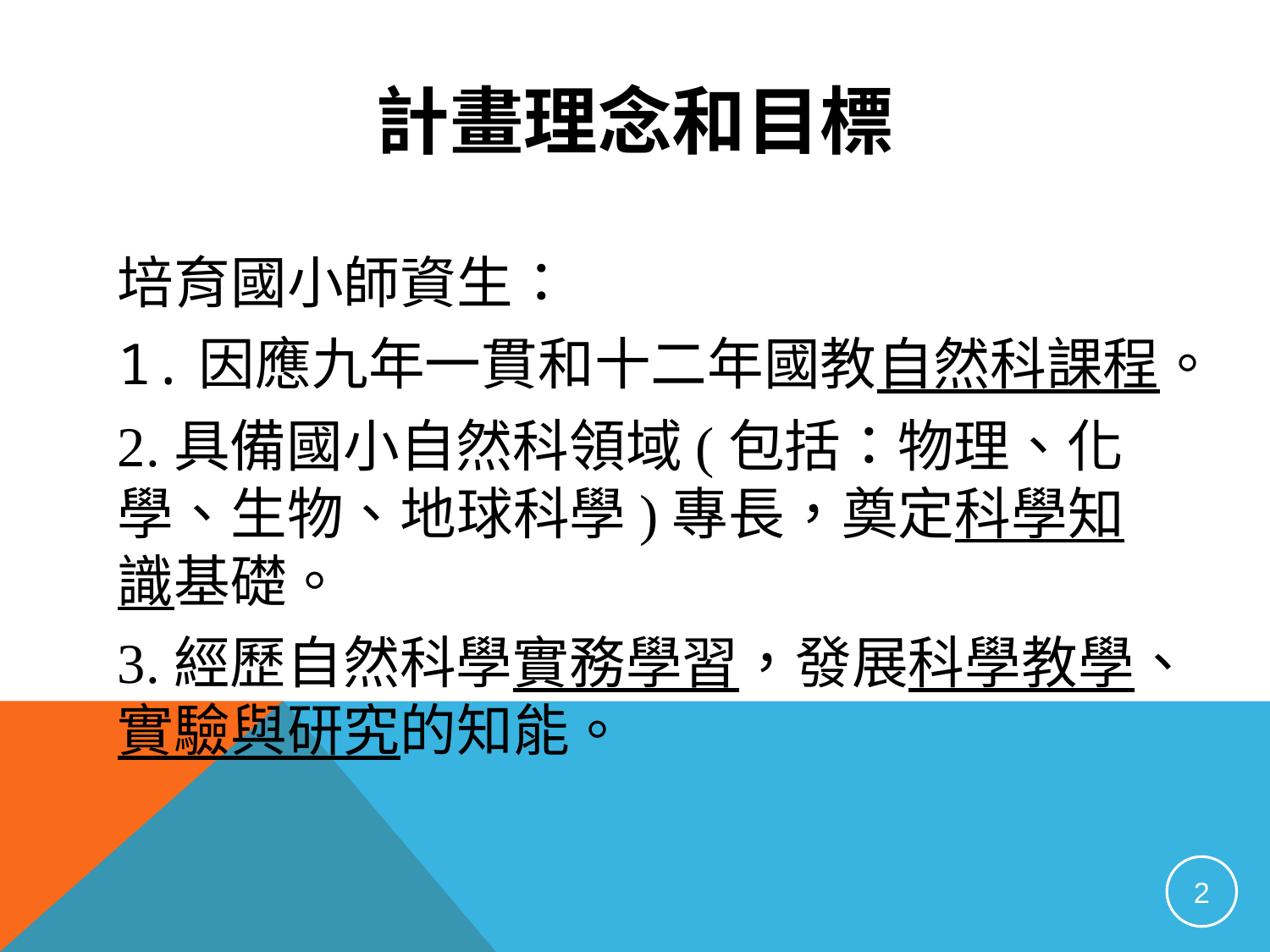

# 計畫理念和目標
培育國小師資生：
1.因應九年一貫和十二年國教自然科課程。
2.具備國小自然科領域(包括：物理、化學、生物、地球科學)專長，奠定科學知識基礎。
3.經歷自然科學實務學習，發展科學教學、實驗與研究的知能。
2